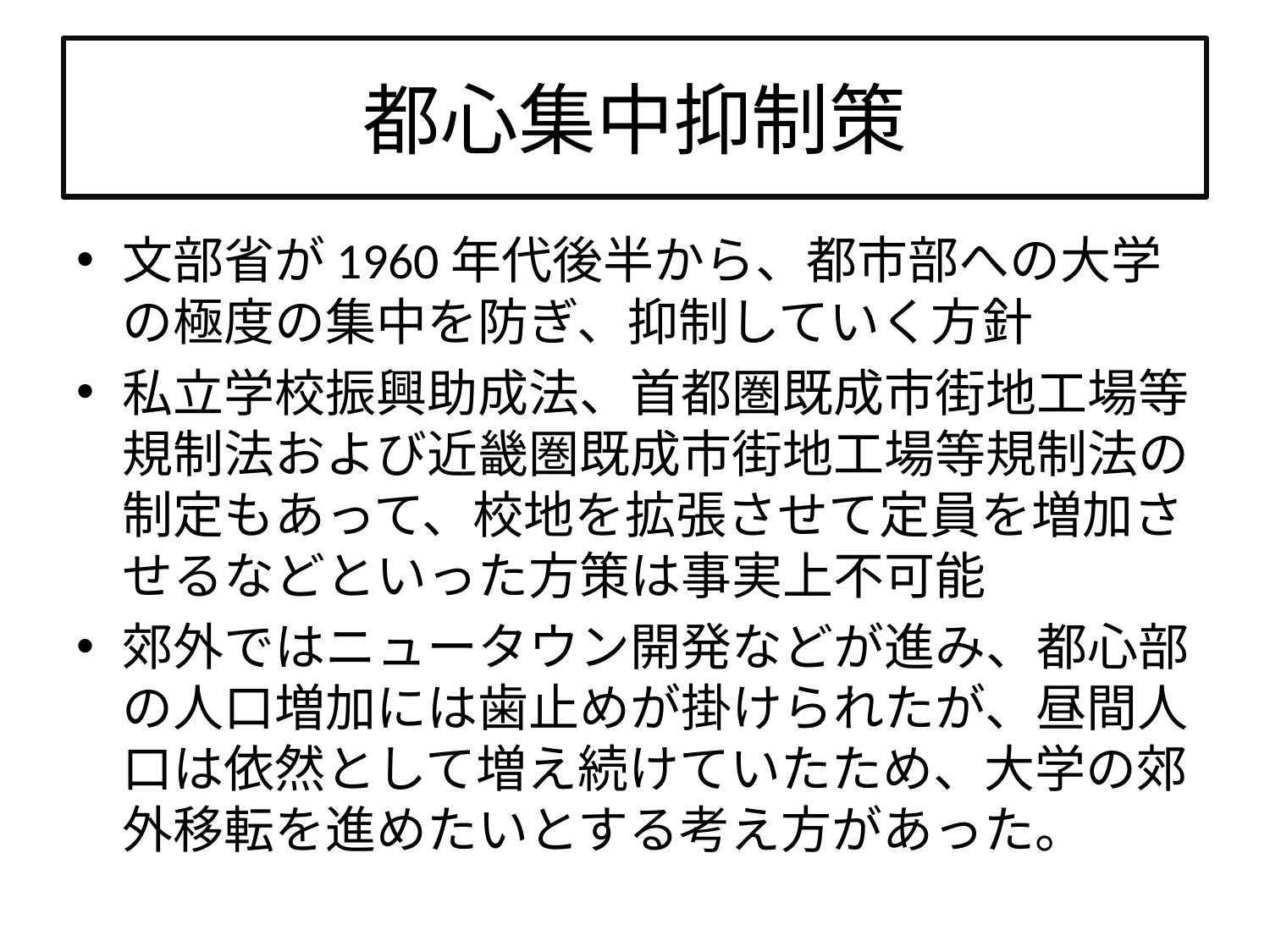

# 都心集中抑制策
文部省が1960年代後半から、都市部への大学の極度の集中を防ぎ、抑制していく方針
私立学校振興助成法、首都圏既成市街地工場等規制法および近畿圏既成市街地工場等規制法の制定もあって、校地を拡張させて定員を増加させるなどといった方策は事実上不可能
郊外ではニュータウン開発などが進み、都心部の人口増加には歯止めが掛けられたが、昼間人口は依然として増え続けていたため、大学の郊外移転を進めたいとする考え方があった。